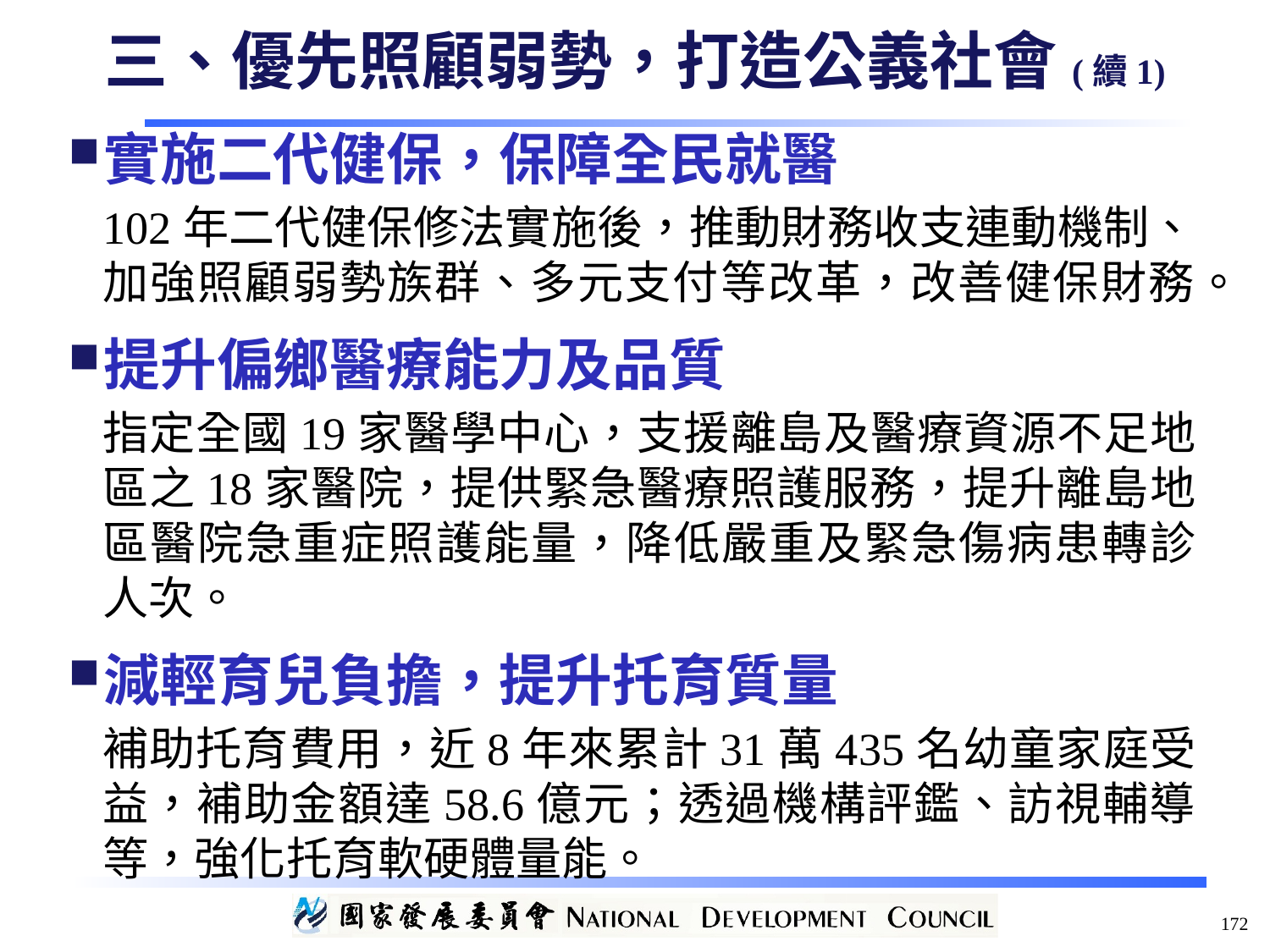

三、優先照顧弱勢，打造公義社會(續1)
實施二代健保，保障全民就醫
102年二代健保修法實施後，推動財務收支連動機制、加強照顧弱勢族群、多元支付等改革，改善健保財務。
提升偏鄉醫療能力及品質
指定全國19家醫學中心，支援離島及醫療資源不足地區之18家醫院，提供緊急醫療照護服務，提升離島地區醫院急重症照護能量，降低嚴重及緊急傷病患轉診人次。
減輕育兒負擔，提升托育質量
補助托育費用，近8年來累計31萬435名幼童家庭受益，補助金額達58.6億元；透過機構評鑑、訪視輔導等，強化托育軟硬體量能。
172